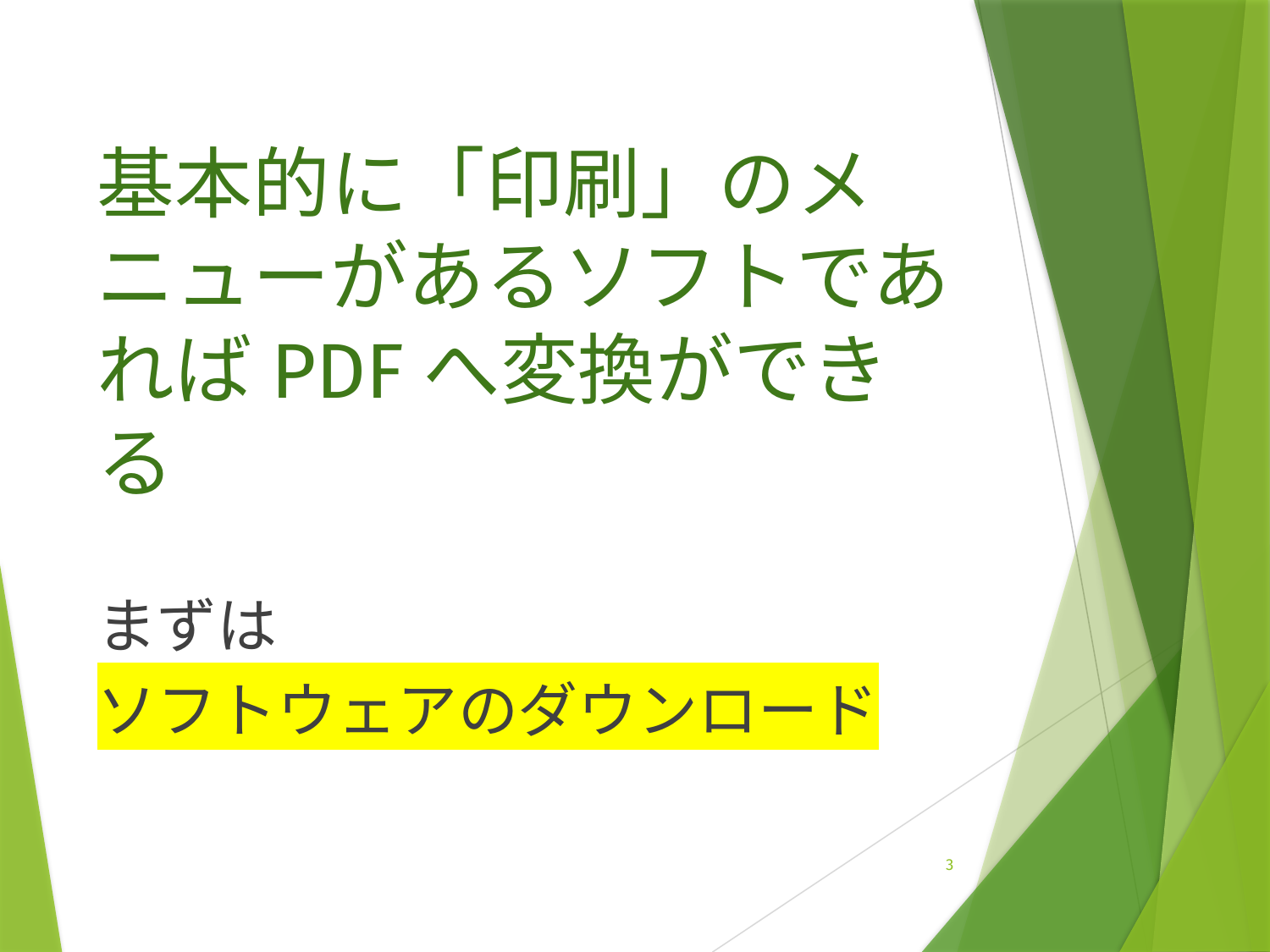

# 基本的に「印刷」のメニューがあるソフトであればPDFへ変換ができる
まずは
ソフトウェアのダウンロード
3